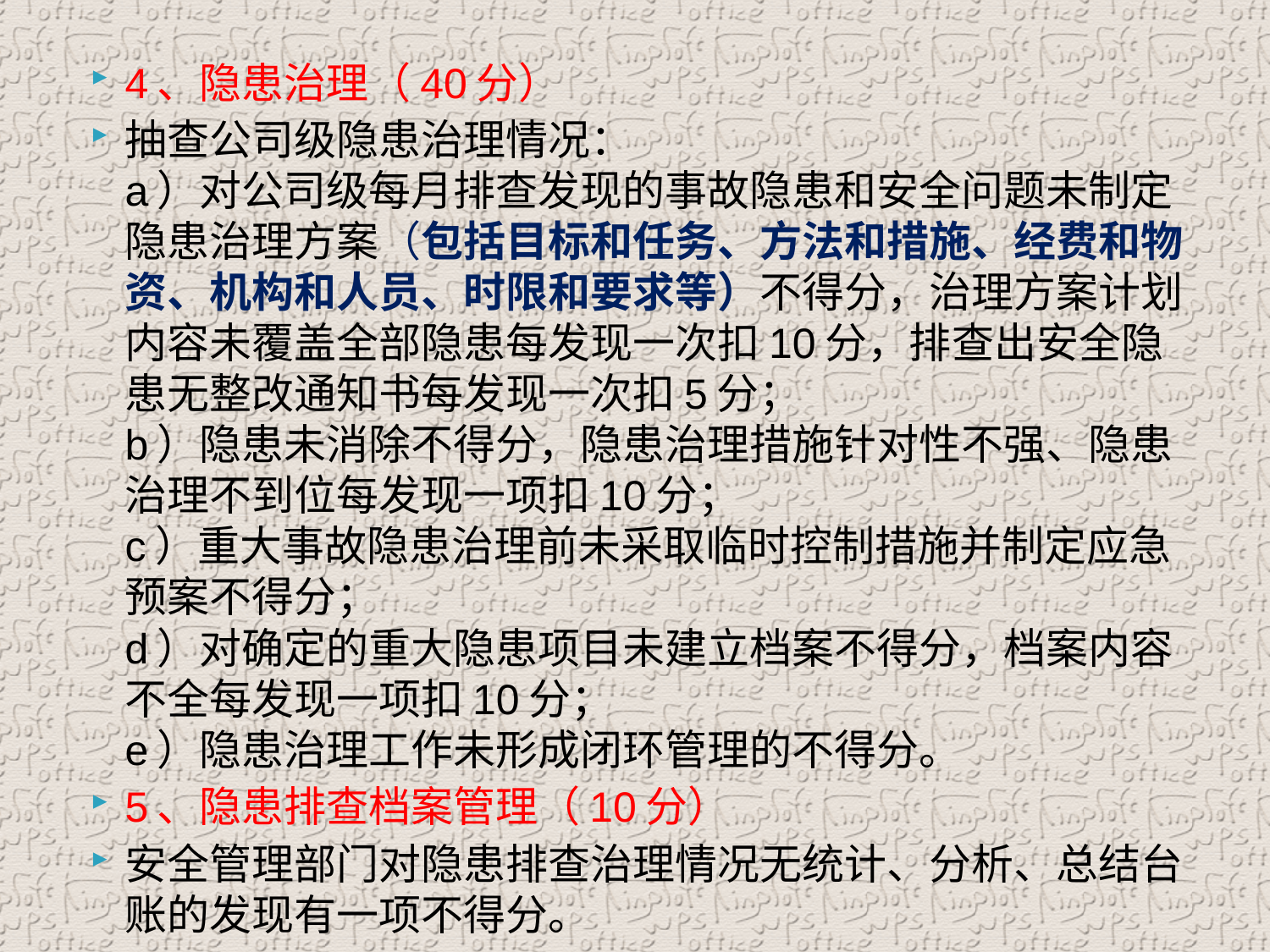

4、隐患治理（40分）
抽查公司级隐患治理情况：
a）对公司级每月排查发现的事故隐患和安全问题未制定隐患治理方案（包括目标和任务、方法和措施、经费和物资、机构和人员、时限和要求等）不得分，治理方案计划内容未覆盖全部隐患每发现一次扣10分，排查出安全隐患无整改通知书每发现一次扣5分；
b）隐患未消除不得分，隐患治理措施针对性不强、隐患治理不到位每发现一项扣10分；
c）重大事故隐患治理前未采取临时控制措施并制定应急预案不得分；
d）对确定的重大隐患项目未建立档案不得分，档案内容不全每发现一项扣10分；
e）隐患治理工作未形成闭环管理的不得分。
5、隐患排查档案管理（10分）
安全管理部门对隐患排查治理情况无统计、分析、总结台账的发现有一项不得分。